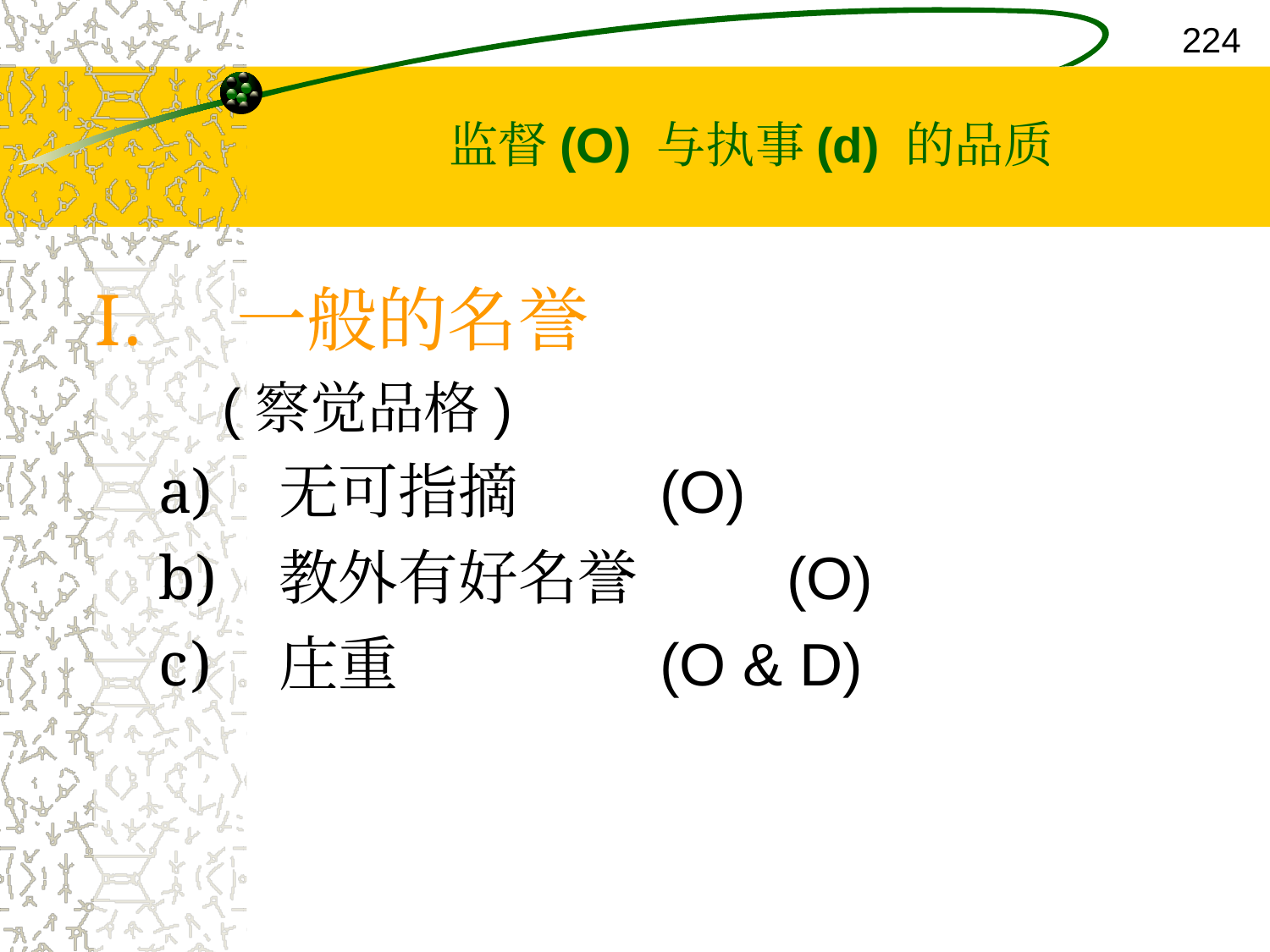

224
# 监督(O) 与执事(d) 的品质
一般的名誉
(察觉品格)
无可指摘		(O)
教外有好名誉  	(O)
庄重	 		(O & D)